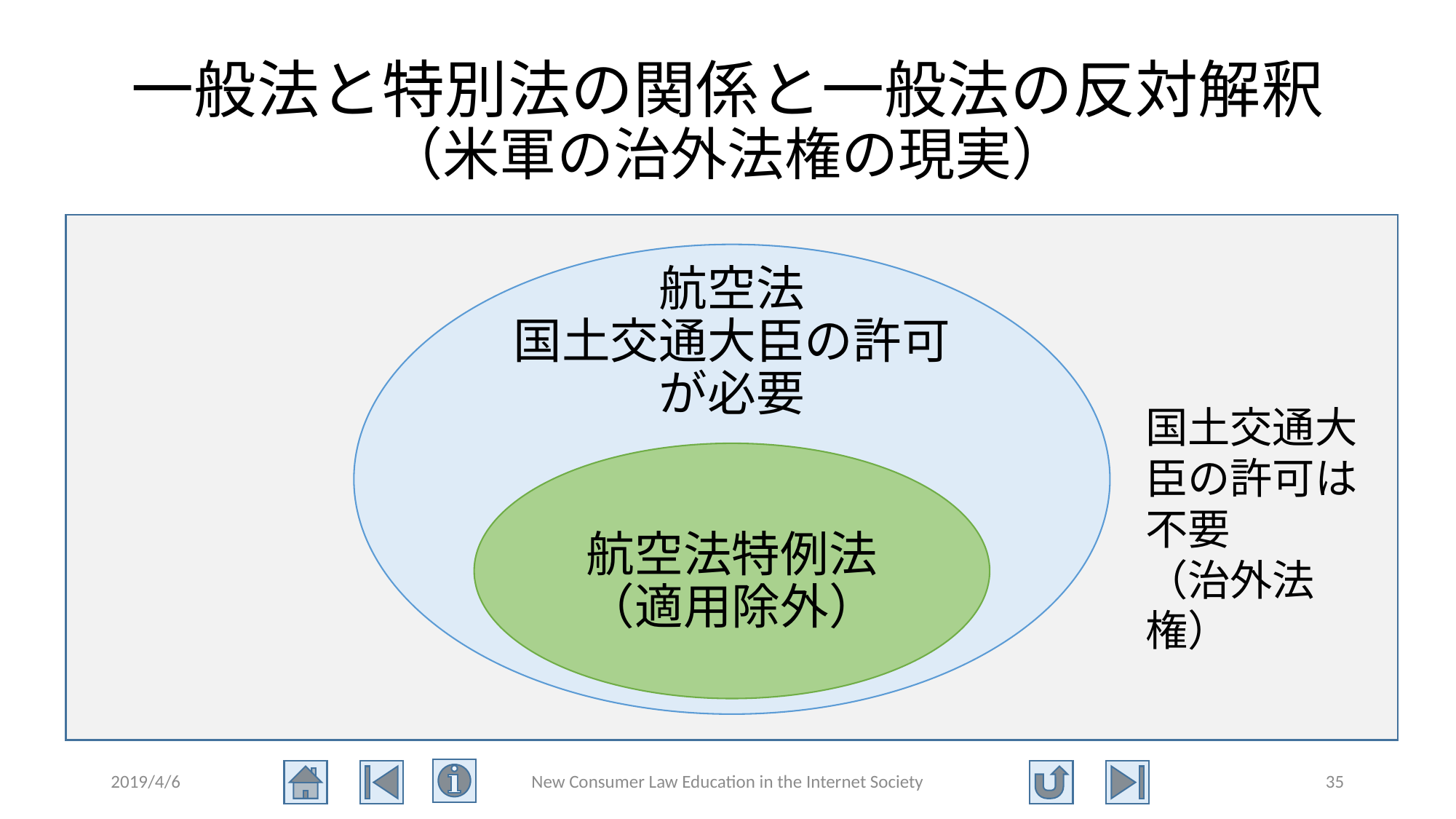

# 一般法と特別法の関係と一般法の反対解釈 （米軍の治外法権の現実）

航空法
国土交通大臣の許可が必要

航空法特例法
（適用除外）
国土交通大臣の許可は不要
（治外法権）
2019/4/6
New Consumer Law Education in the Internet Society
35